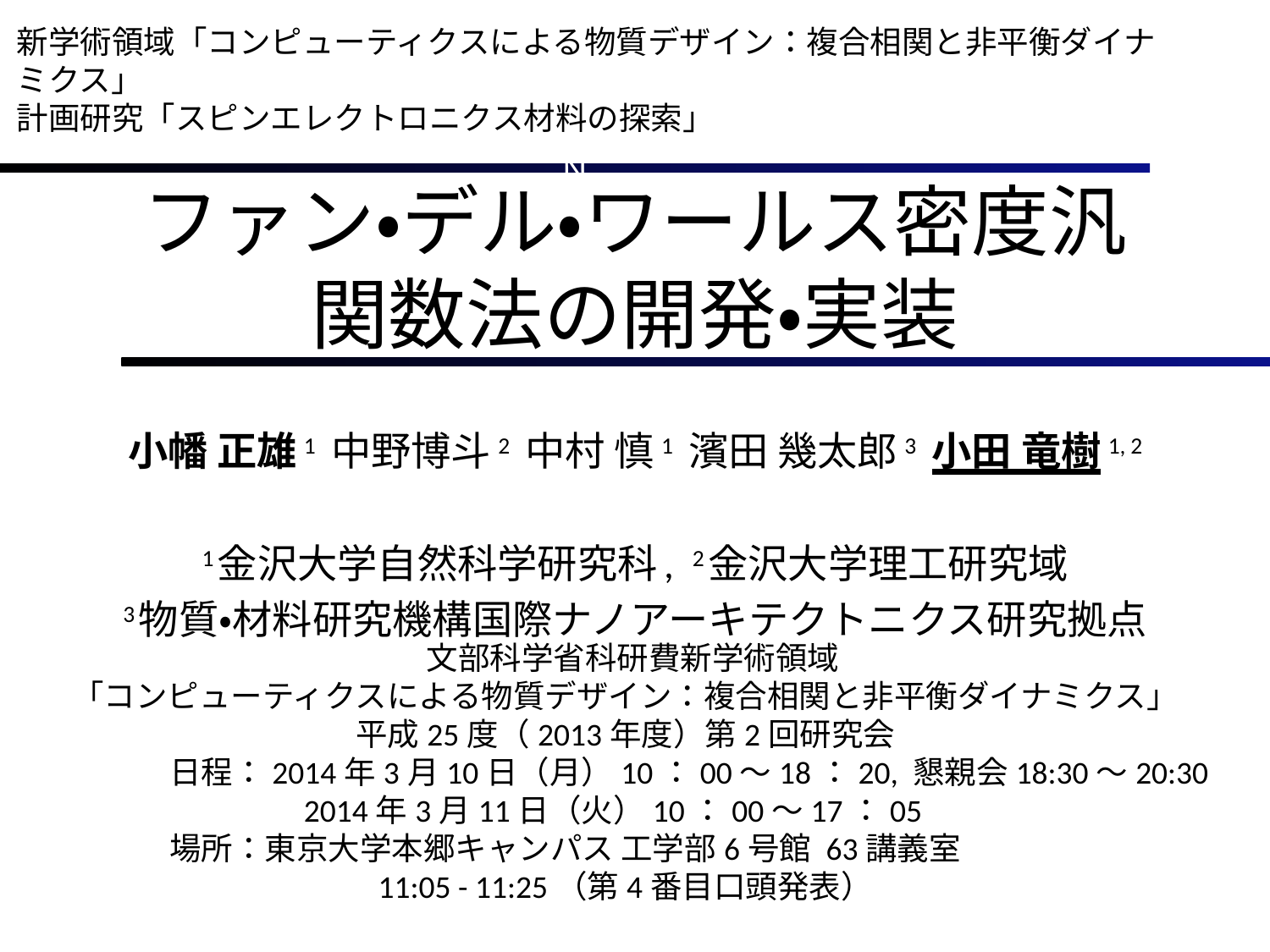

新学術領域「コンピューティクスによる物質デザイン：複合相関と非平衡ダイナミクス」
計画研究「スピンエレクトロニクス材料の探索」
# ファン・デル・ワールス密度汎関数法の開発・実装
Ｎ

小幡 正雄1 中野博斗2 中村 慎1 濱田 幾太郎3 小田 竜樹1, 2

1金沢大学自然科学研究科,  2金沢大学理工研究域
3物質・材料研究機構国際ナノアーキテクトニクス研究拠点
 文部科学省科研費新学術領域
「コンピューティクスによる物質デザイン：複合相関と非平衡ダイナミクス」
平成25度（2013年度）第2回研究会
　　　　日程：2014年3月10日（月）10：00～18：20, 懇親会18:30～20:30
　　　　　　　　2014年3月11日（火）10：00～17：05
　　　　場所：東京大学本郷キャンパス 工学部6号館 63講義室
11:05 - 11:25（第4番目口頭発表）